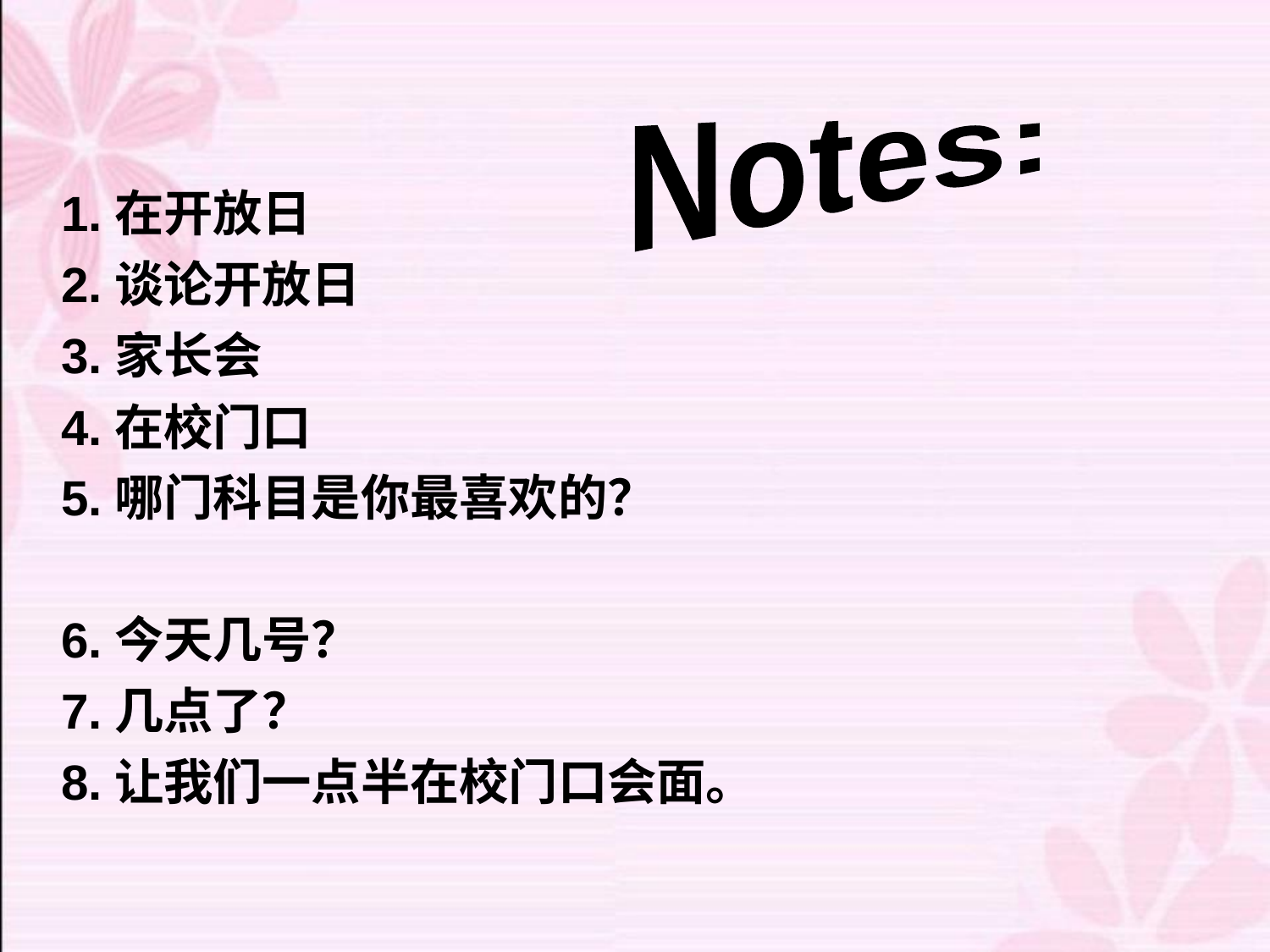

Notes:
1.在开放日
2.谈论开放日
3.家长会
4.在校门口
5.哪门科目是你最喜欢的？

6.今天几号？
7.几点了？
8.让我们一点半在校门口会面。